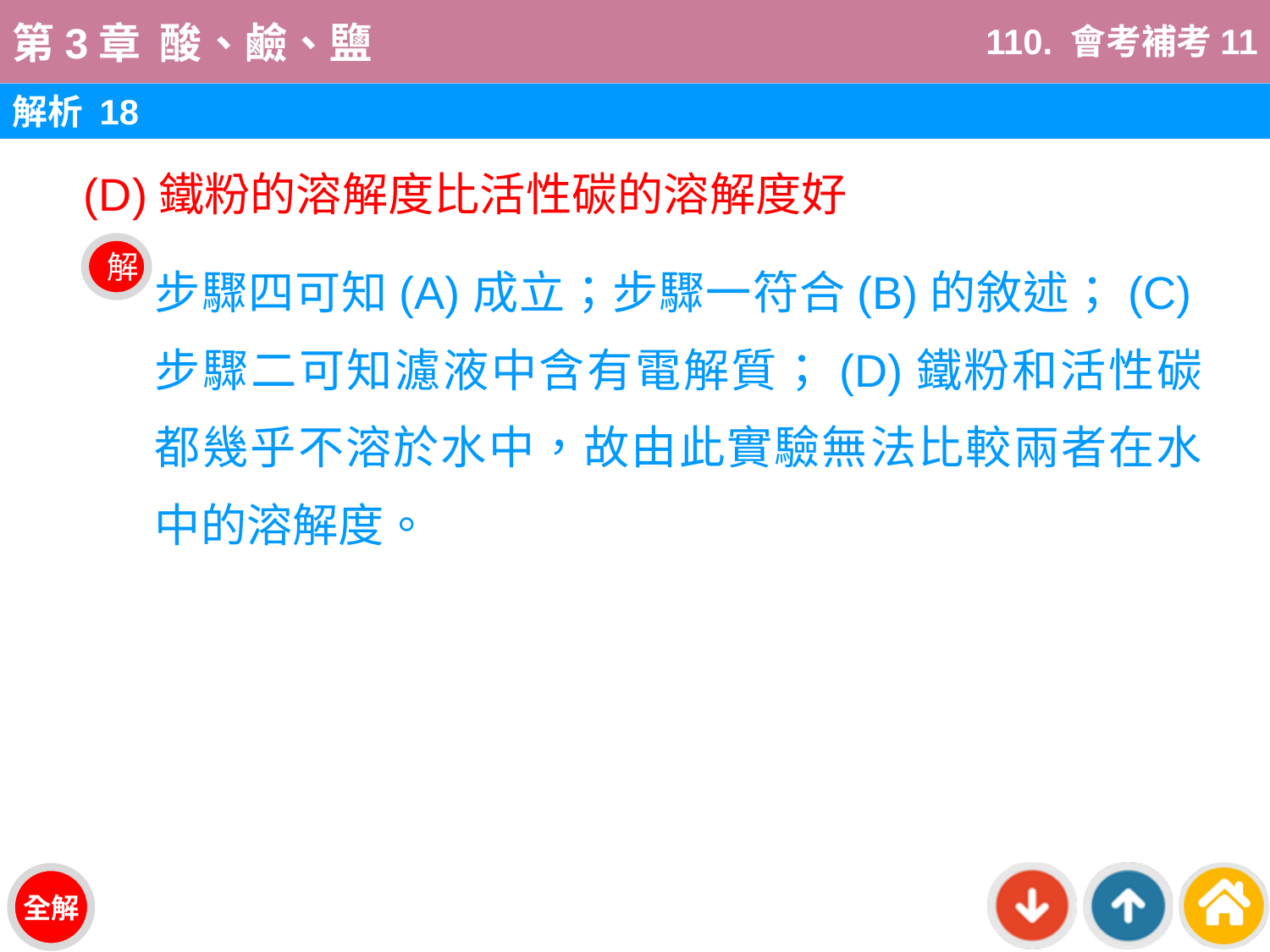

110. 會考補考11
解析 18
(D)鐵粉的溶解度比活性碳的溶解度好
步驟四可知(A)成立；步驟一符合(B)的敘述；(C)步驟二可知濾液中含有電解質；(D)鐵粉和活性碳都幾乎不溶於水中，故由此實驗無法比較兩者在水中的溶解度。
解
全解